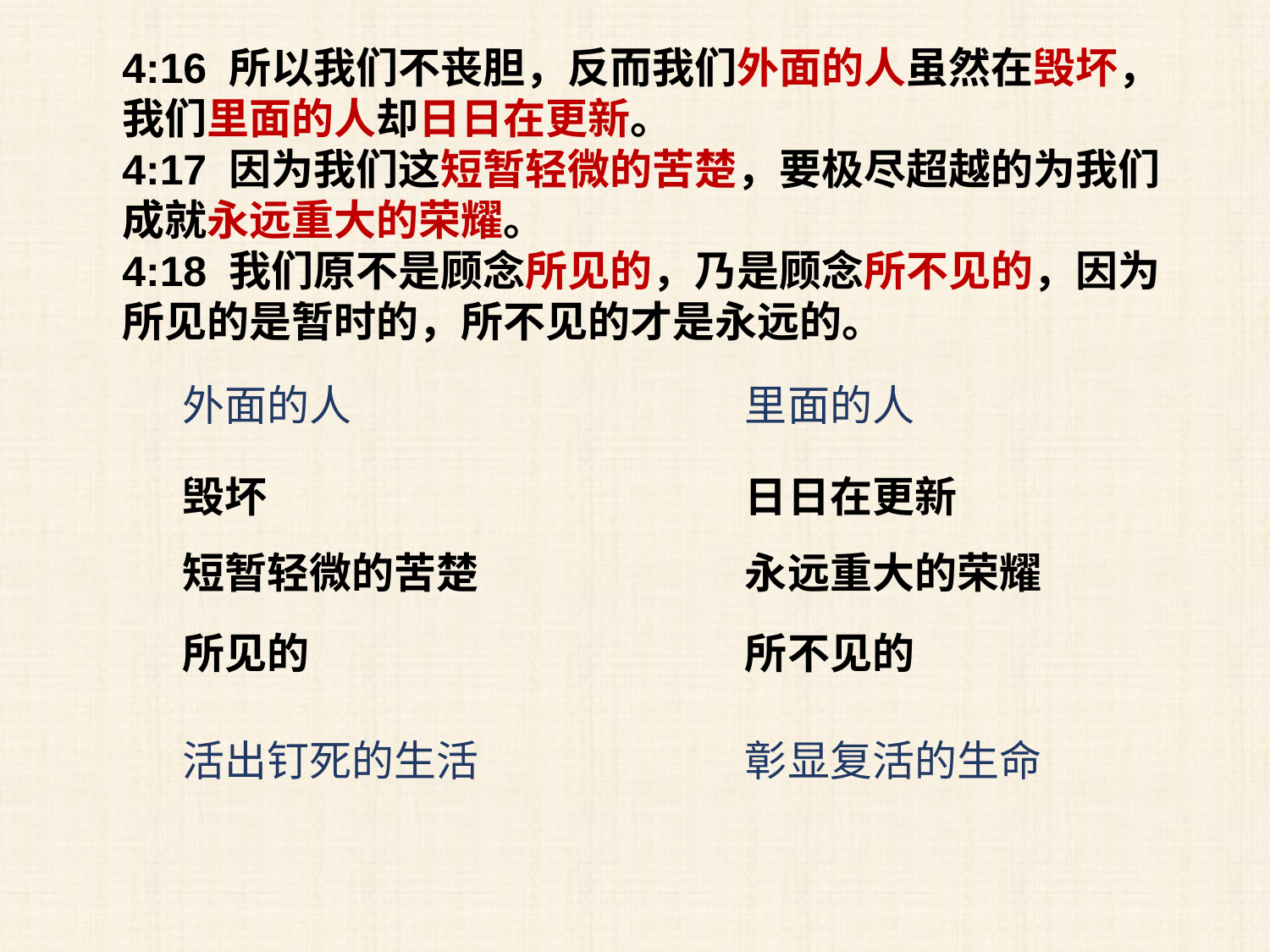

4:16 所以我们不丧胆，反而我们外面的人虽然在毁坏，我们里面的人却日日在更新。
4:17 因为我们这短暂轻微的苦楚，要极尽超越的为我们成就永远重大的荣耀。
4:18 我们原不是顾念所见的，乃是顾念所不见的，因为所见的是暂时的，所不见的才是永远的。
外面的人
里面的人
毁坏
日日在更新
短暂轻微的苦楚
永远重大的荣耀
所见的
所不见的
活出钉死的生活
彰显复活的生命